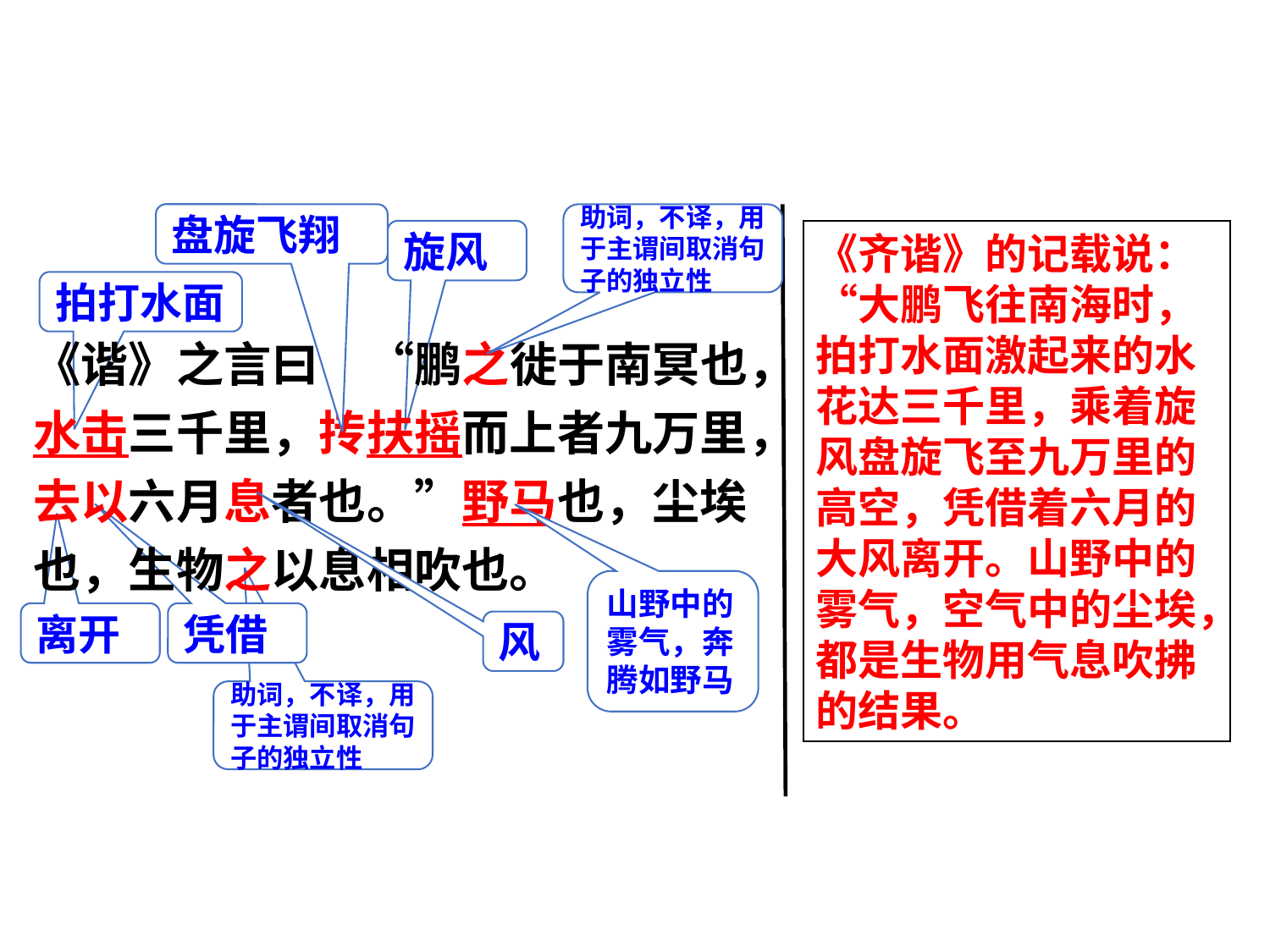

盘旋飞翔
助词，不译，用于主谓间取消句子的独立性
旋风
《齐谐》的记载说：“大鹏飞往南海时，拍打水面激起来的水花达三千里，乘着旋风盘旋飞至九万里的高空，凭借着六月的大风离开。山野中的雾气，空气中的尘埃，都是生物用气息吹拂的结果。
拍打水面
《谐》之言曰：“鹏之徙于南冥也，水击三千里，抟扶摇而上者九万里，去以六月息者也。”野马也，尘埃也，生物之以息相吹也。
山野中的雾气，奔腾如野马
离开
凭借
风
助词，不译，用于主谓间取消句子的独立性